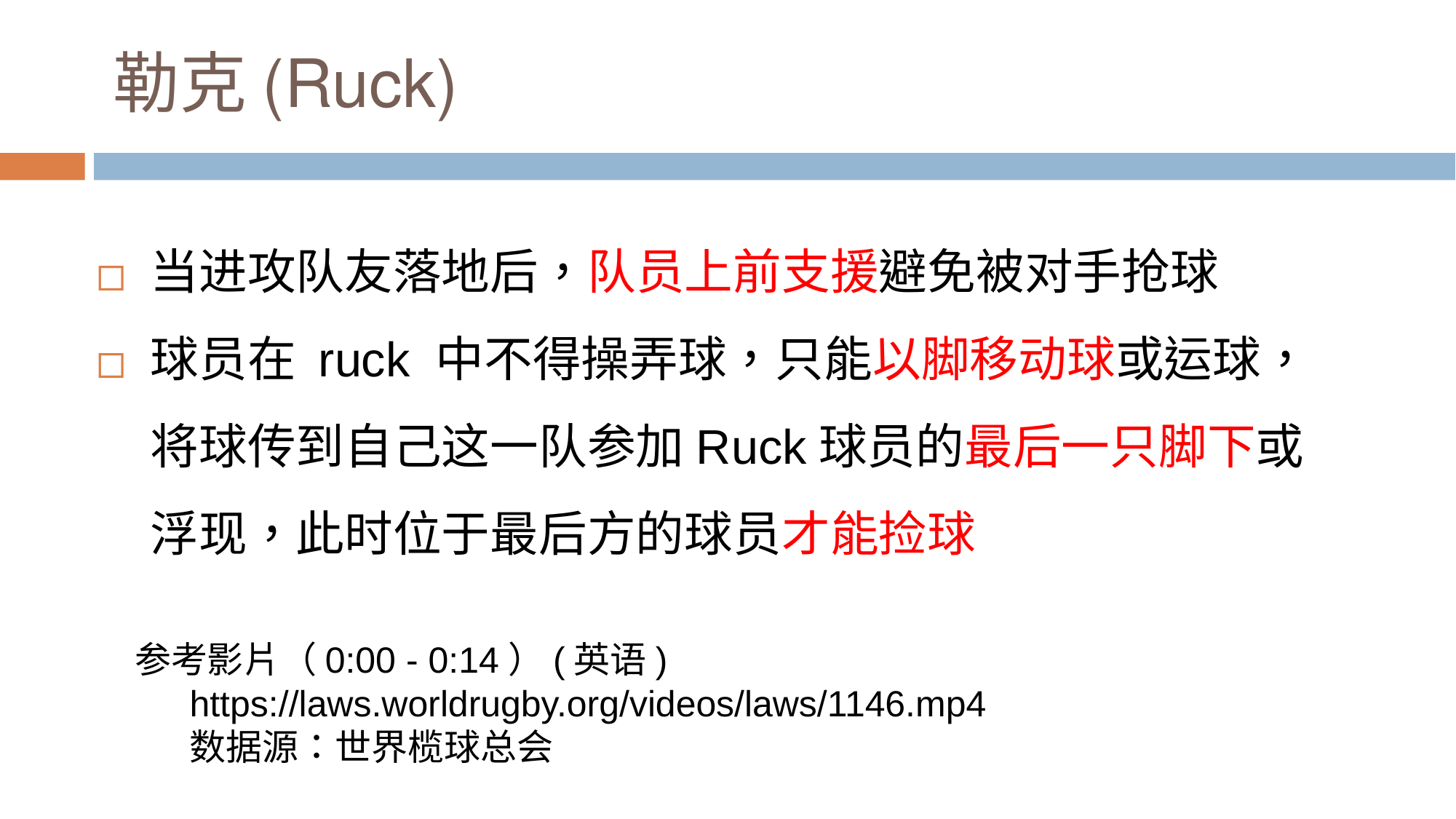

# 勒克(Ruck)
当进攻队友落地后，队员上前支援避免被对手抢球
球员在 ruck 中不得操弄球，只能以脚移动球或运球，将球传到自己这一队参加Ruck球员的最后一只脚下或浮现，此时位于最后方的球员才能捡球

参考影片（0:00 - 0:14）(英语)
https://laws.worldrugby.org/videos/laws/1146.mp4
数据源：世界榄球总会